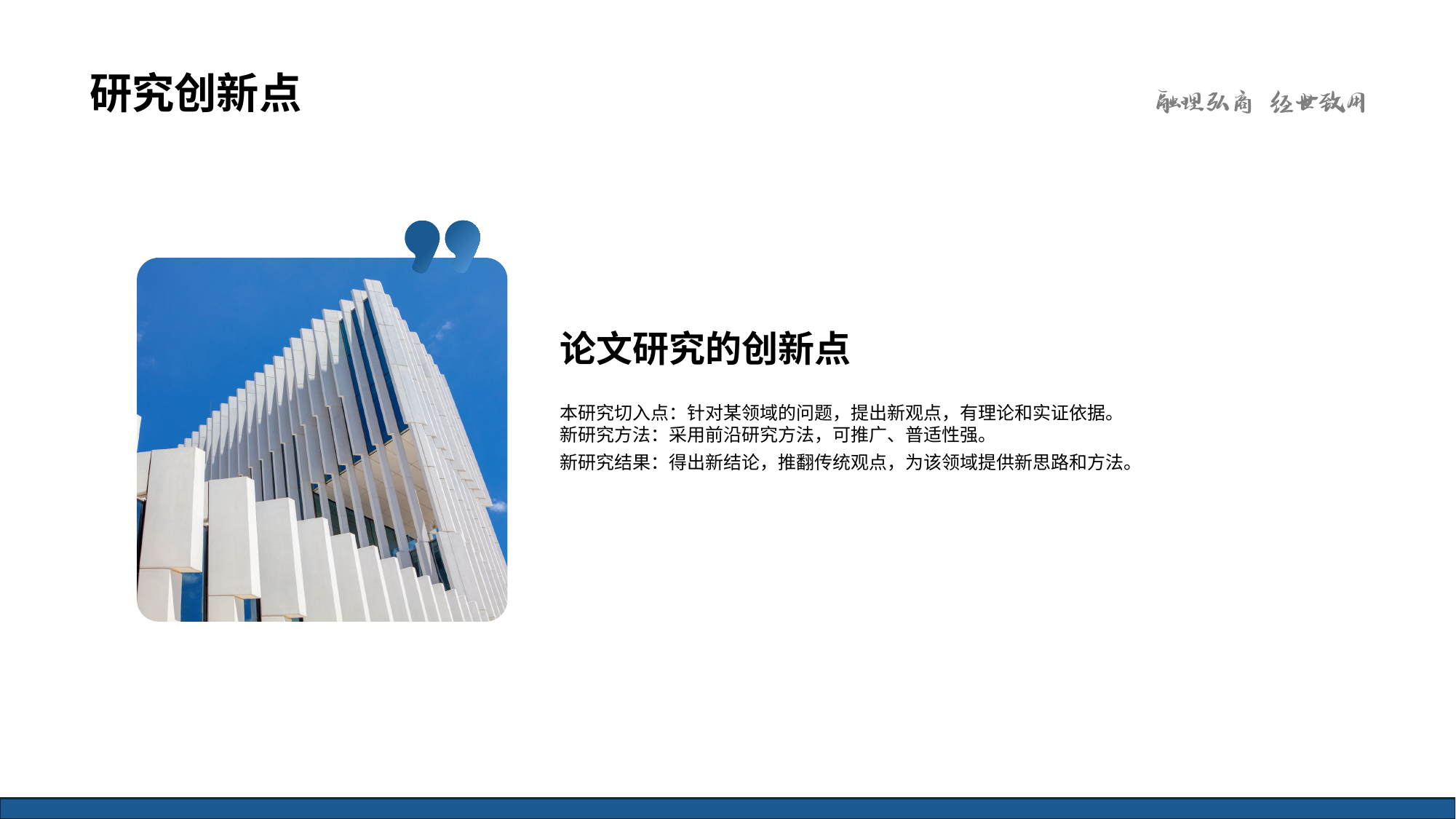

# 研究创新点

论文研究的创新点
本研究切入点：针对某领域的问题，提出新观点，有理论和实证依据。
新研究方法：采用前沿研究方法，可推广、普适性强。
新研究结果：得出新结论，推翻传统观点，为该领域提供新思路和方法。